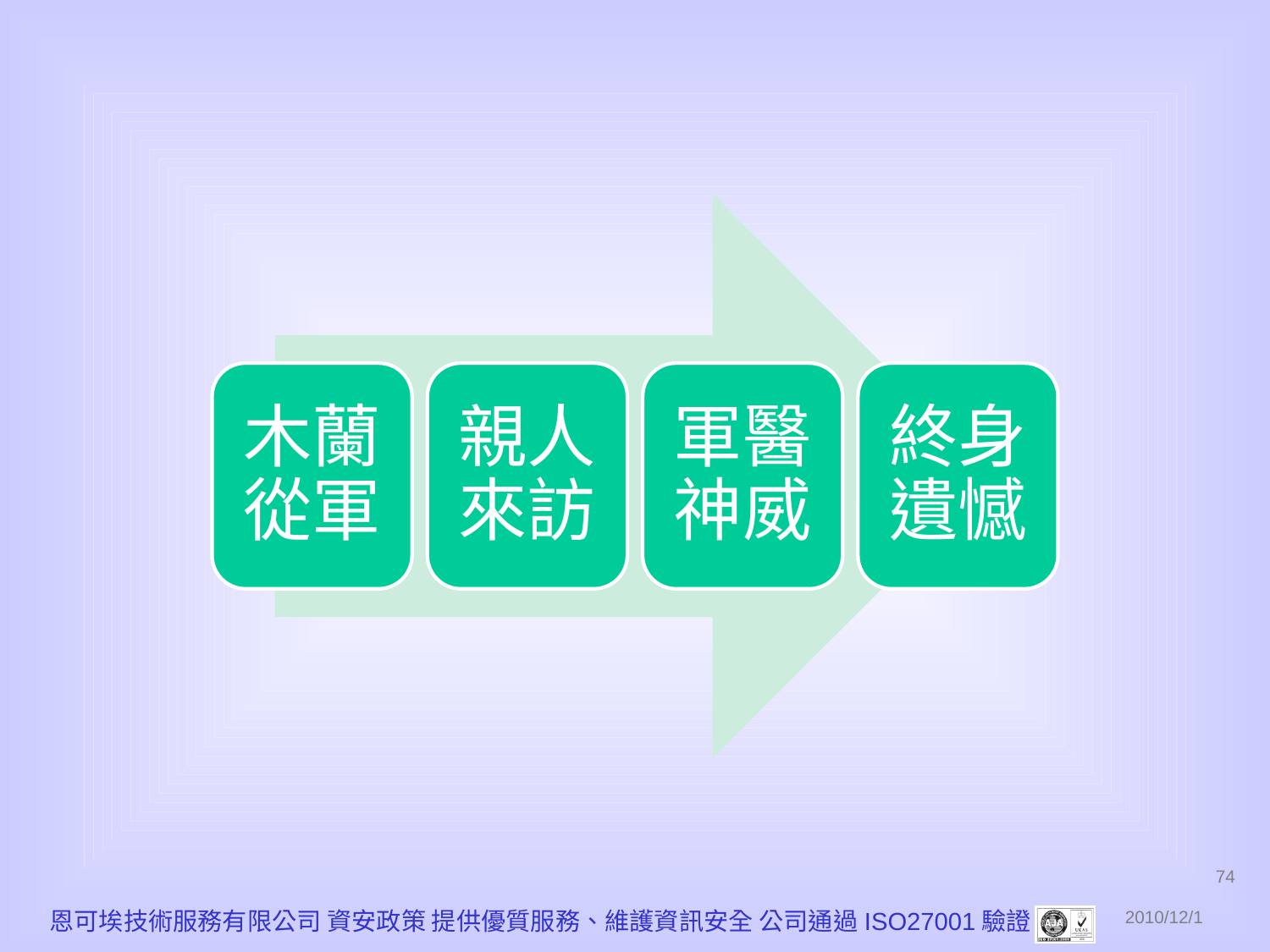

木蘭從軍
親人來訪
軍醫神威
終身遺憾
74
恩可埃技術服務有限公司 資安政策 提供優質服務、維護資訊安全 公司通過ISO27001驗證
2010/12/1